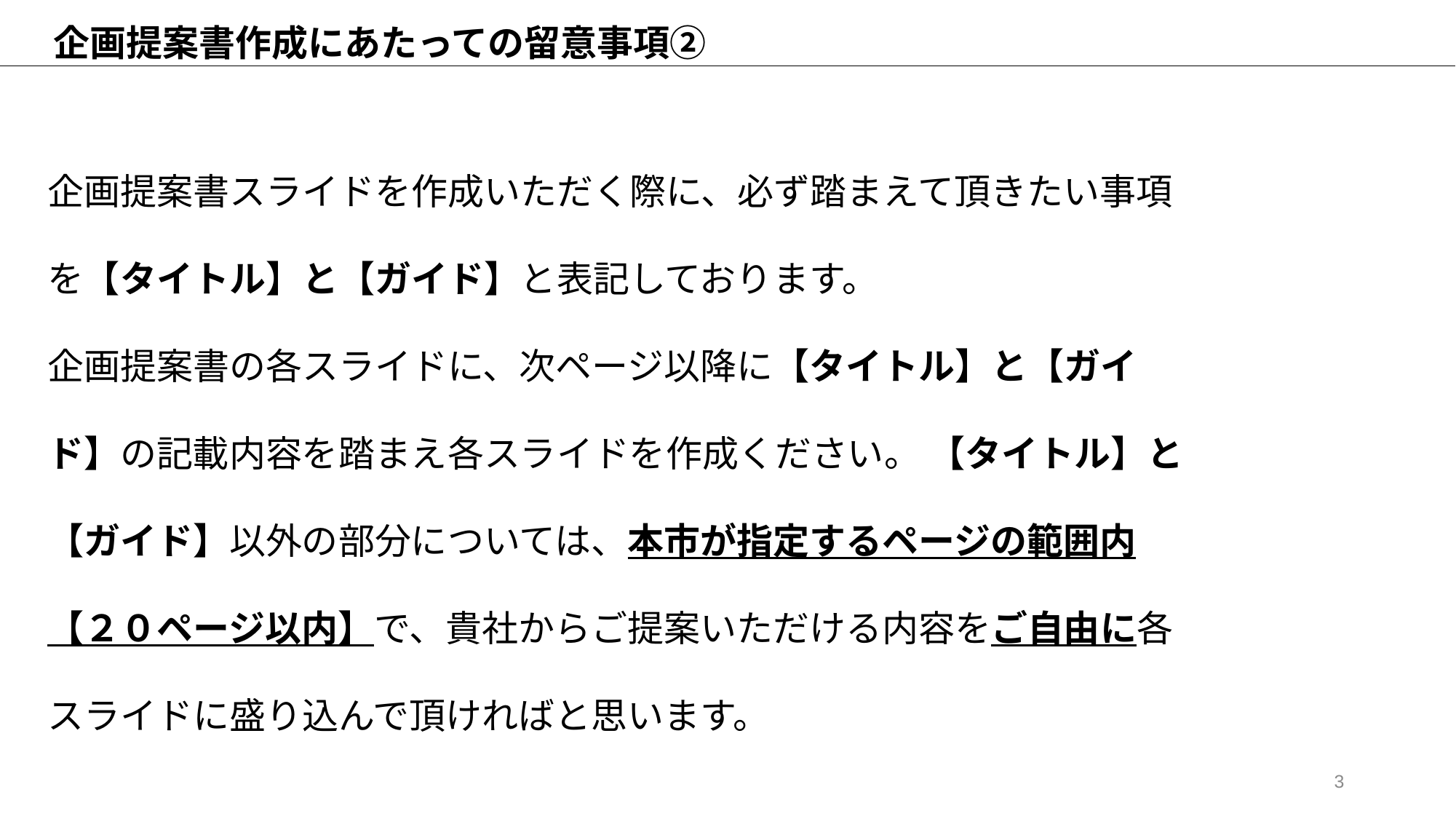

企画提案書作成にあたっての留意事項②
企画提案書スライドを作成いただく際に、必ず踏まえて頂きたい事項を【タイトル】と【ガイド】と表記しております。
企画提案書の各スライドに、次ページ以降に【タイトル】と【ガイド】の記載内容を踏まえ各スライドを作成ください。 【タイトル】と【ガイド】以外の部分については、本市が指定するページの範囲内【２０ページ以内】で、貴社からご提案いただける内容をご自由に各スライドに盛り込んで頂ければと思います。
3